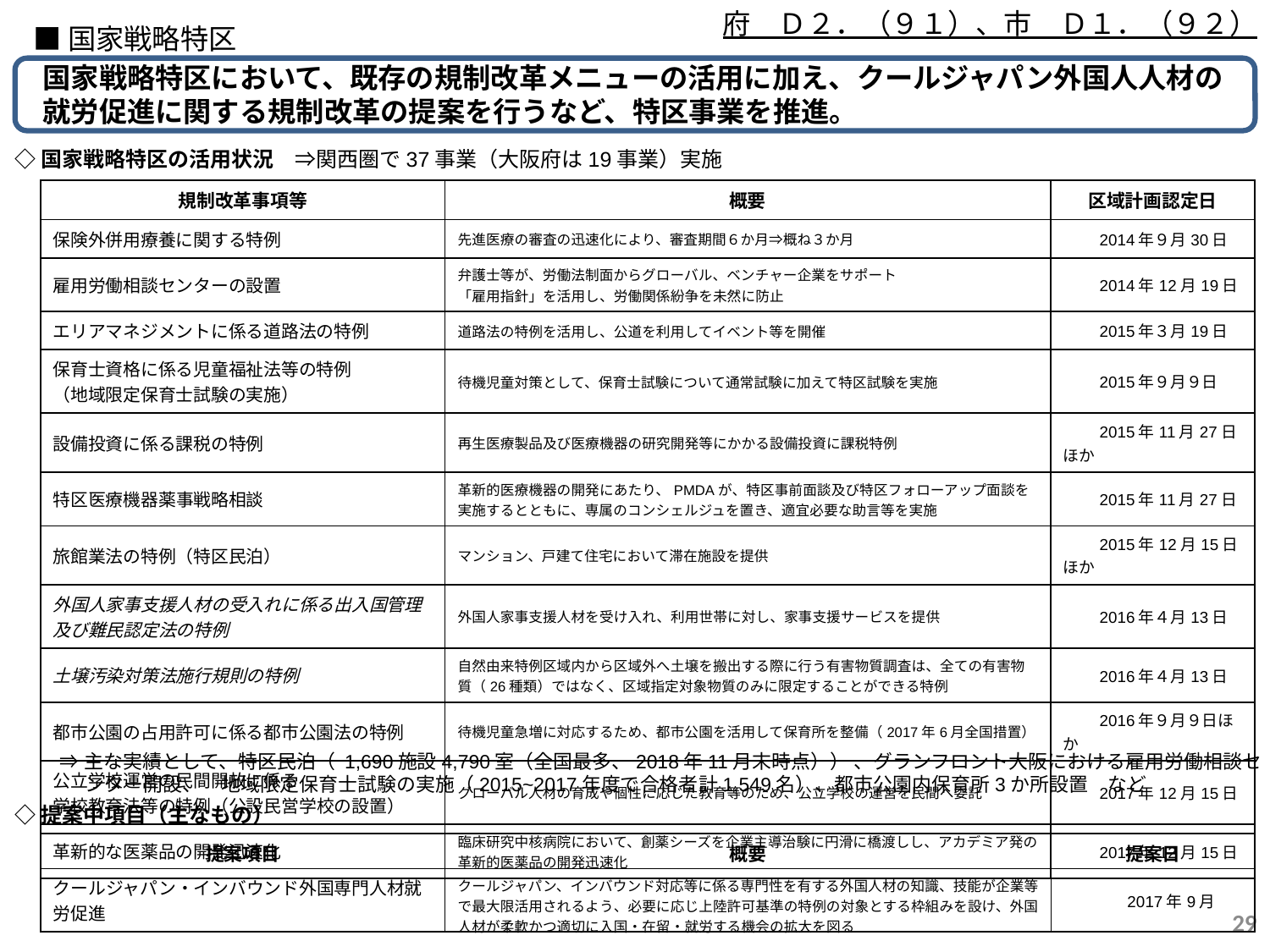

府　Ｄ２．（９１）、市　Ｄ１．（９２）
■国家戦略特区
国家戦略特区において、既存の規制改革メニューの活用に加え、クールジャパン外国人人材の就労促進に関する規制改革の提案を行うなど、特区事業を推進。
◇国家戦略特区の活用状況　⇒関西圏で37事業（大阪府は19事業）実施
| 規制改革事項等 | 概要 | 区域計画認定日 |
| --- | --- | --- |
| 保険外併用療養に関する特例 | 先進医療の審査の迅速化により、審査期間６か月⇒概ね３か月 | 2014年９月30日 |
| 雇用労働相談センターの設置 | 弁護士等が、労働法制面からグローバル、ベンチャー企業をサポート 「雇用指針」を活用し、労働関係紛争を未然に防止 | 2014年12月19日 |
| エリアマネジメントに係る道路法の特例 | 道路法の特例を活用し、公道を利用してイベント等を開催 | 2015年３月19日 |
| 保育士資格に係る児童福祉法等の特例 （地域限定保育士試験の実施） | 待機児童対策として、保育士試験について通常試験に加えて特区試験を実施 | 2015年９月９日 |
| 設備投資に係る課税の特例 | 再生医療製品及び医療機器の研究開発等にかかる設備投資に課税特例 | 2015年11月27日ほか |
| 特区医療機器薬事戦略相談 | 革新的医療機器の開発にあたり、PMDAが、特区事前面談及び特区フォローアップ面談を実施するとともに、専属のコンシェルジュを置き、適宜必要な助言等を実施 | 2015年11月27日 |
| 旅館業法の特例（特区民泊） | マンション、戸建て住宅において滞在施設を提供 | 2015年12月15日ほか |
| 外国人家事支援人材の受入れに係る出入国管理 及び難民認定法の特例 | 外国人家事支援人材を受け入れ、利用世帯に対し、家事支援サービスを提供 | 2016年４月13日 |
| 土壌汚染対策法施行規則の特例 | 自然由来特例区域内から区域外へ土壌を搬出する際に行う有害物質調査は、全ての有害物質（26種類）ではなく、区域指定対象物質のみに限定することができる特例 | 2016年４月13日 |
| 都市公園の占用許可に係る都市公園法の特例 | 待機児童急増に対応するため、都市公園を活用して保育所を整備（2017年6月全国措置） | 2016年９月９日ほか |
| 公立学校運営の民間開放に係る 学校教育法等の特例（公設民営学校の設置） | グローバル人材の育成や個性に応じた教育等のため、公立学校の運営を民間へ委託 | 2017年12月15日 |
| 革新的な医薬品の開発迅速化 | 臨床研究中核病院において、創薬シーズを企業主導治験に円滑に橋渡しし、アカデミア発の革新的医薬品の開発迅速化 | 2017年12月15日 |
⇒主な実績として、特区民泊（ 1,690施設4,790室（全国最多、2018年11月末時点）） 、グランフロント大阪における雇用労働相談センター開設、　地域限定保育士試験の実施（2015~2017年度で合格者計1,549名）、都市公園内保育所3か所設置　など
◇提案中項目（主なもの）
| 提案項目 | 概要 | 提案日 |
| --- | --- | --- |
| クールジャパン・インバウンド外国専門人材就労促進 | クールジャパン、インバウンド対応等に係る専門性を有する外国人材の知識、技能が企業等で最大限活用されるよう、必要に応じ上陸許可基準の特例の対象とする枠組みを設け、外国人材が柔軟かつ適切に入国・在留・就労する機会の拡大を図る | 2017年9月 |
29